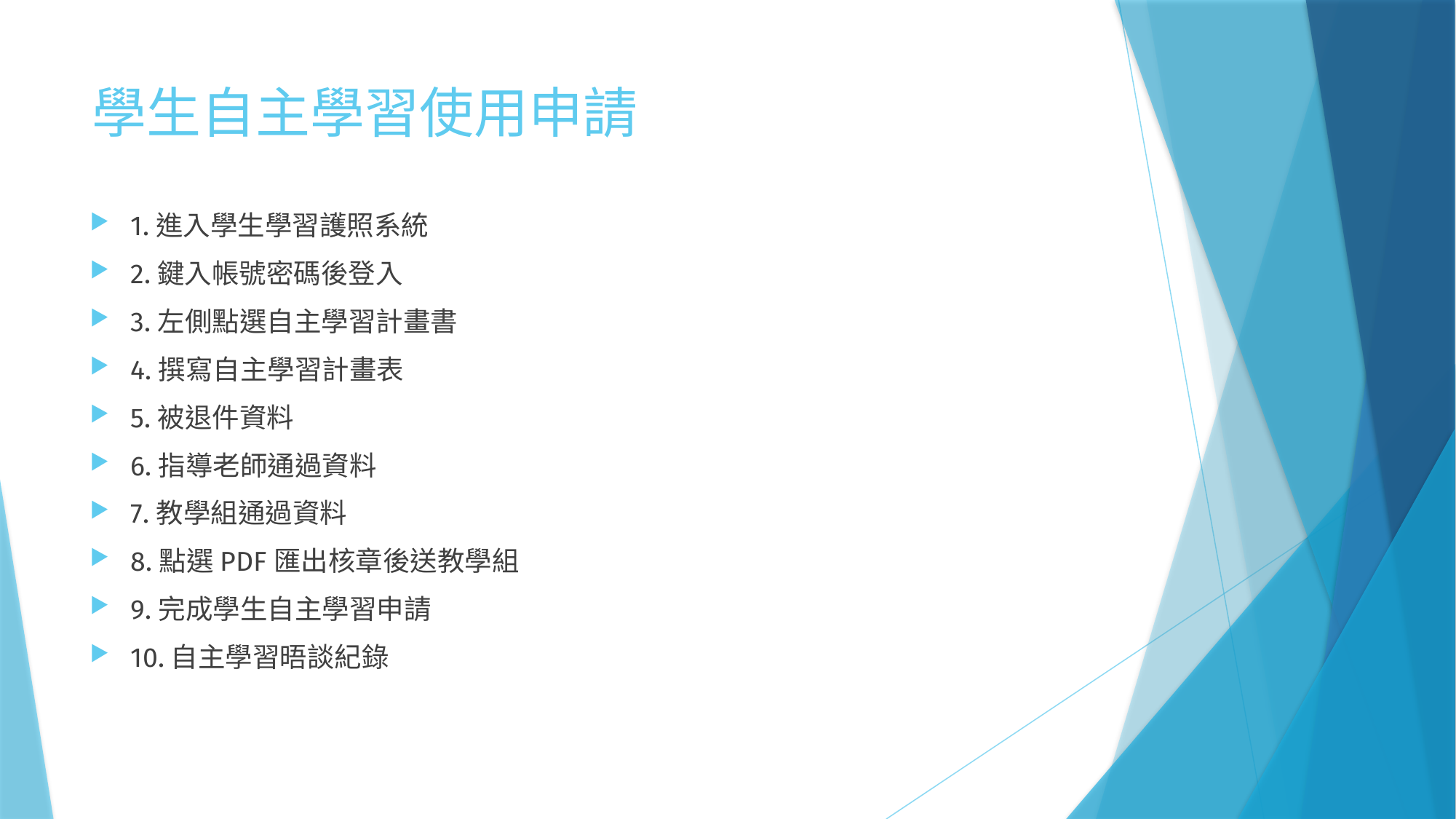

# 學生自主學習使用申請
1.進入學生學習護照系統
2.鍵入帳號密碼後登入
3.左側點選自主學習計畫書
4.撰寫自主學習計畫表
5.被退件資料
6.指導老師通過資料
7.教學組通過資料
8.點選PDF匯出核章後送教學組
9.完成學生自主學習申請
10.自主學習晤談紀錄